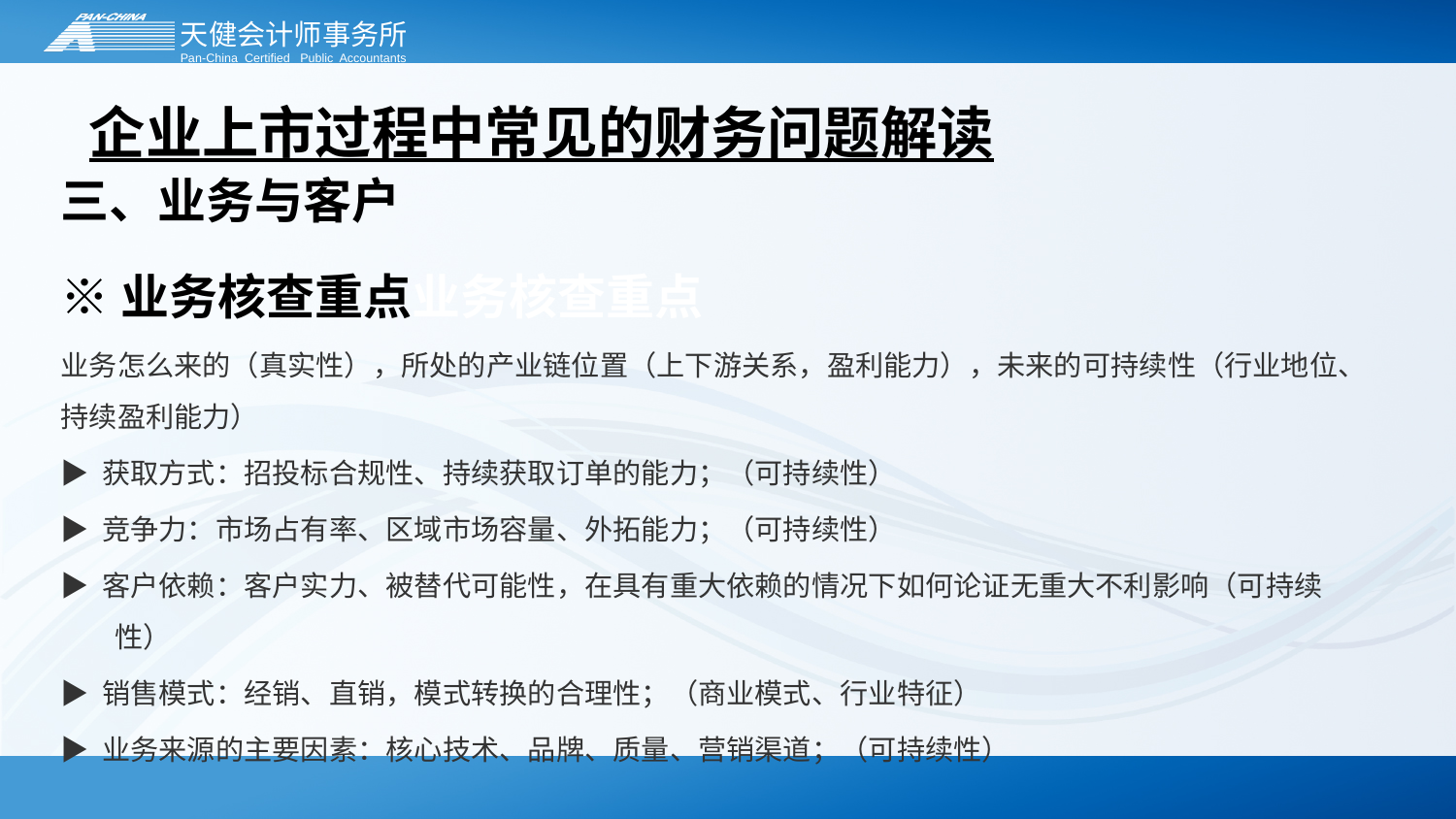

# 企业上市过程中常见的财务问题解读
三、业务与客户
※业务核查重点业务核查重点
业务怎么来的（真实性），所处的产业链位置（上下游关系，盈利能力），未来的可持续性（行业地位、持续盈利能力）
▶ 获取方式：招投标合规性、持续获取订单的能力；（可持续性）
▶ 竞争力：市场占有率、区域市场容量、外拓能力；（可持续性）
▶ 客户依赖：客户实力、被替代可能性，在具有重大依赖的情况下如何论证无重大不利影响（可持续性）
▶ 销售模式：经销、直销，模式转换的合理性；（商业模式、行业特征）
▶ 业务来源的主要因素：核心技术、品牌、质量、营销渠道；（可持续性）
7